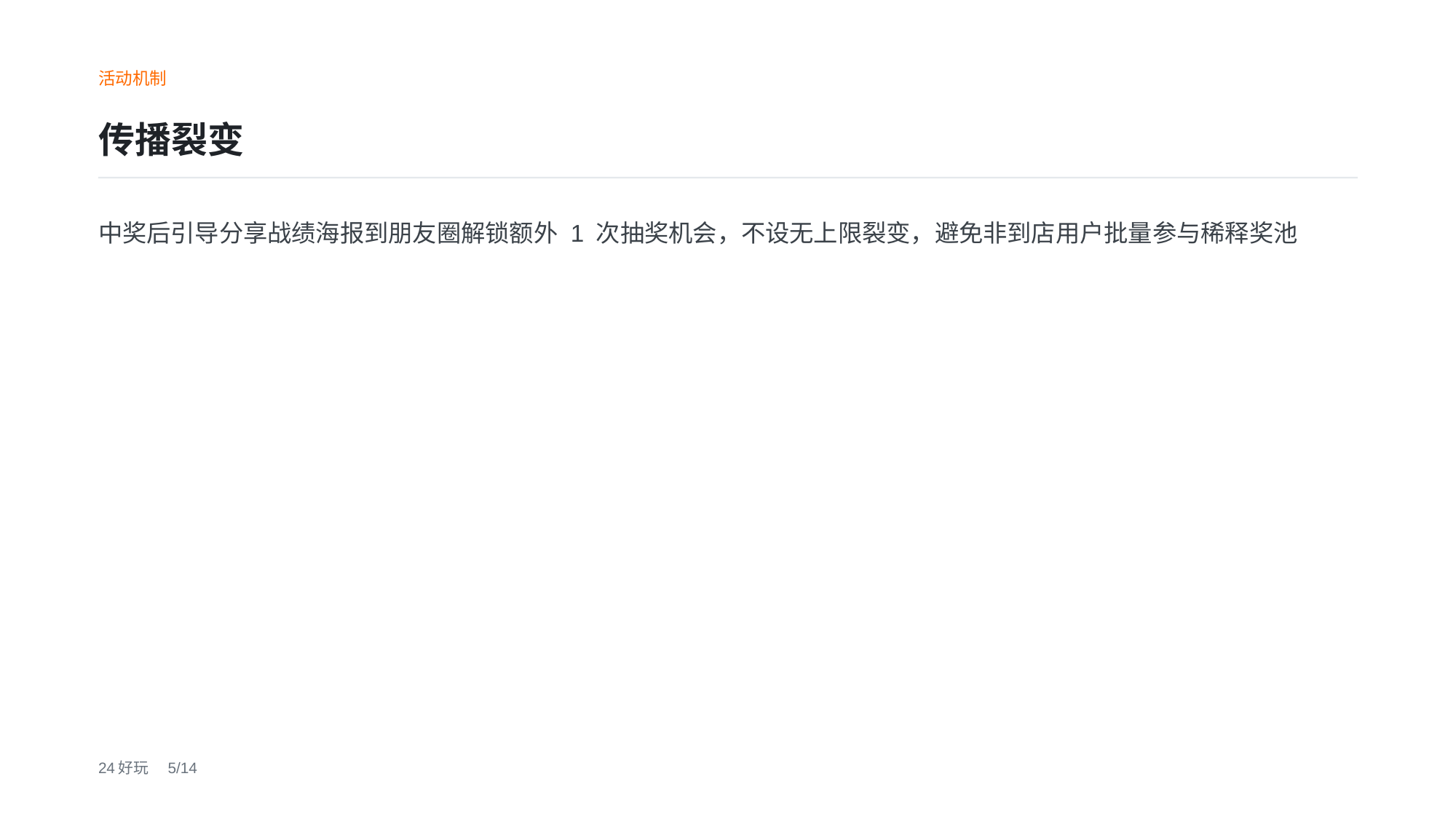

活动机制
传播裂变

中奖后引导分享战绩海报到朋友圈解锁额外 1 次抽奖机会，不设无上限裂变，避免非到店用户批量参与稀释奖池
24好玩　5/14